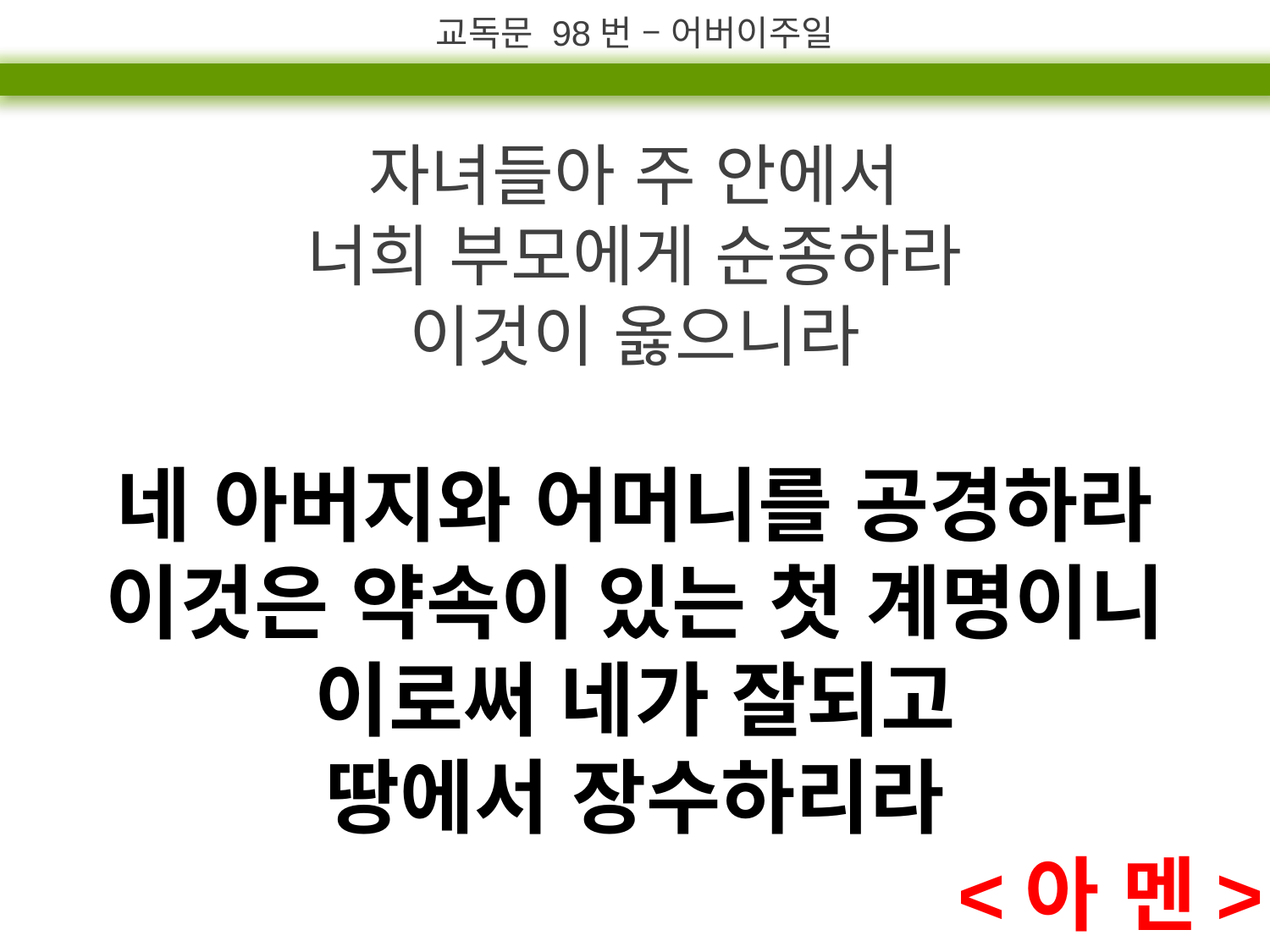

교독문 98번 – 어버이주일

자녀들아 주 안에서
너희 부모에게 순종하라
이것이 옳으니라
네 아버지와 어머니를 공경하라
이것은 약속이 있는 첫 계명이니
이로써 네가 잘되고
땅에서 장수하리라
<아 멘>